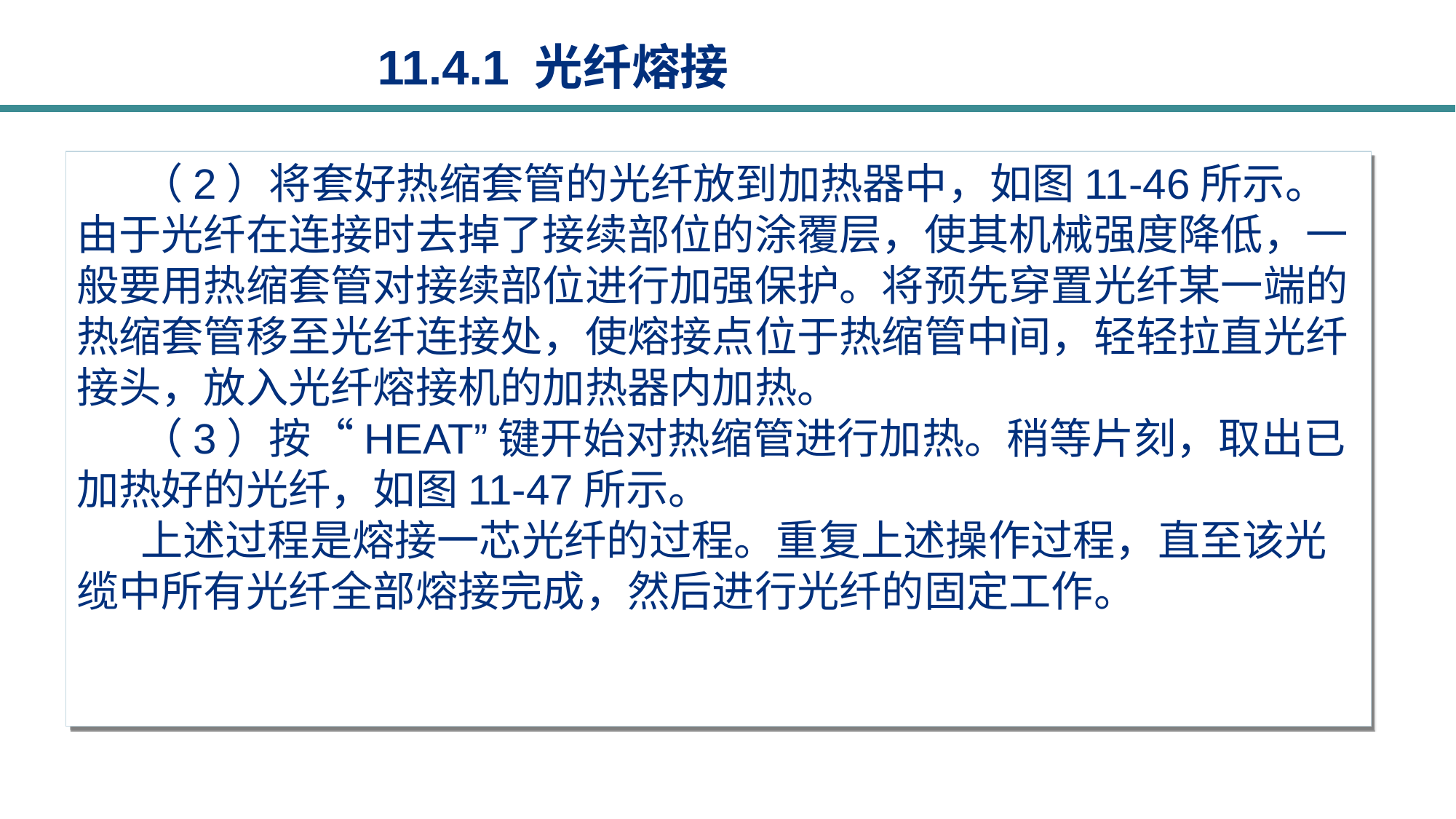

11.4.1 光纤熔接
（2）将套好热缩套管的光纤放到加热器中，如图11-46所示。由于光纤在连接时去掉了接续部位的涂覆层，使其机械强度降低，一般要用热缩套管对接续部位进行加强保护。将预先穿置光纤某一端的热缩套管移至光纤连接处，使熔接点位于热缩管中间，轻轻拉直光纤接头，放入光纤熔接机的加热器内加热。
（3）按“HEAT”键开始对热缩管进行加热。稍等片刻，取出已加热好的光纤，如图11-47所示。
上述过程是熔接一芯光纤的过程。重复上述操作过程，直至该光缆中所有光纤全部熔接完成，然后进行光纤的固定工作。